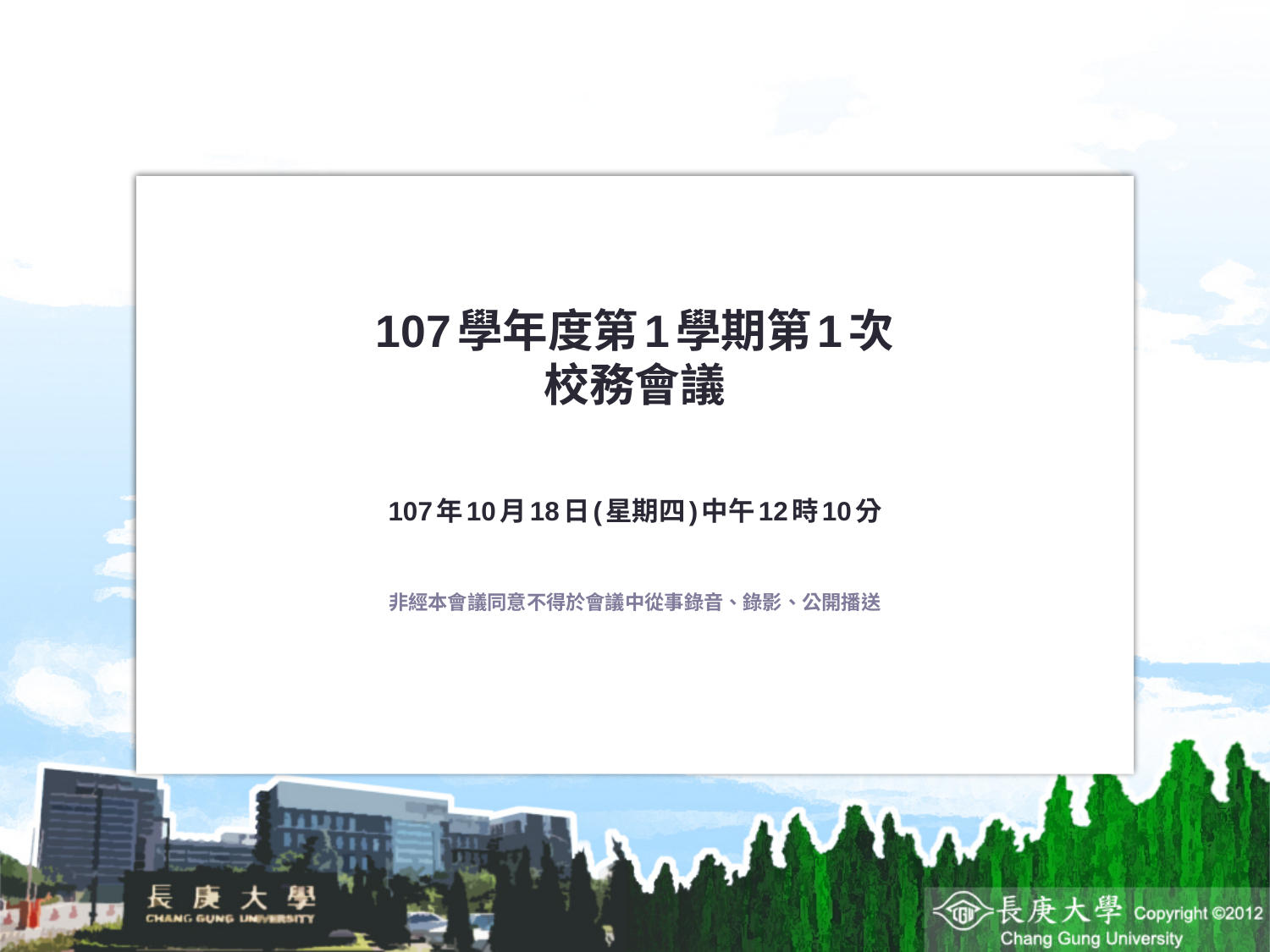

# 107學年度第1學期第1次 校務會議 107年10月18日(星期四)中午12時10分 非經本會議同意不得於會議中從事錄音、錄影、公開播送